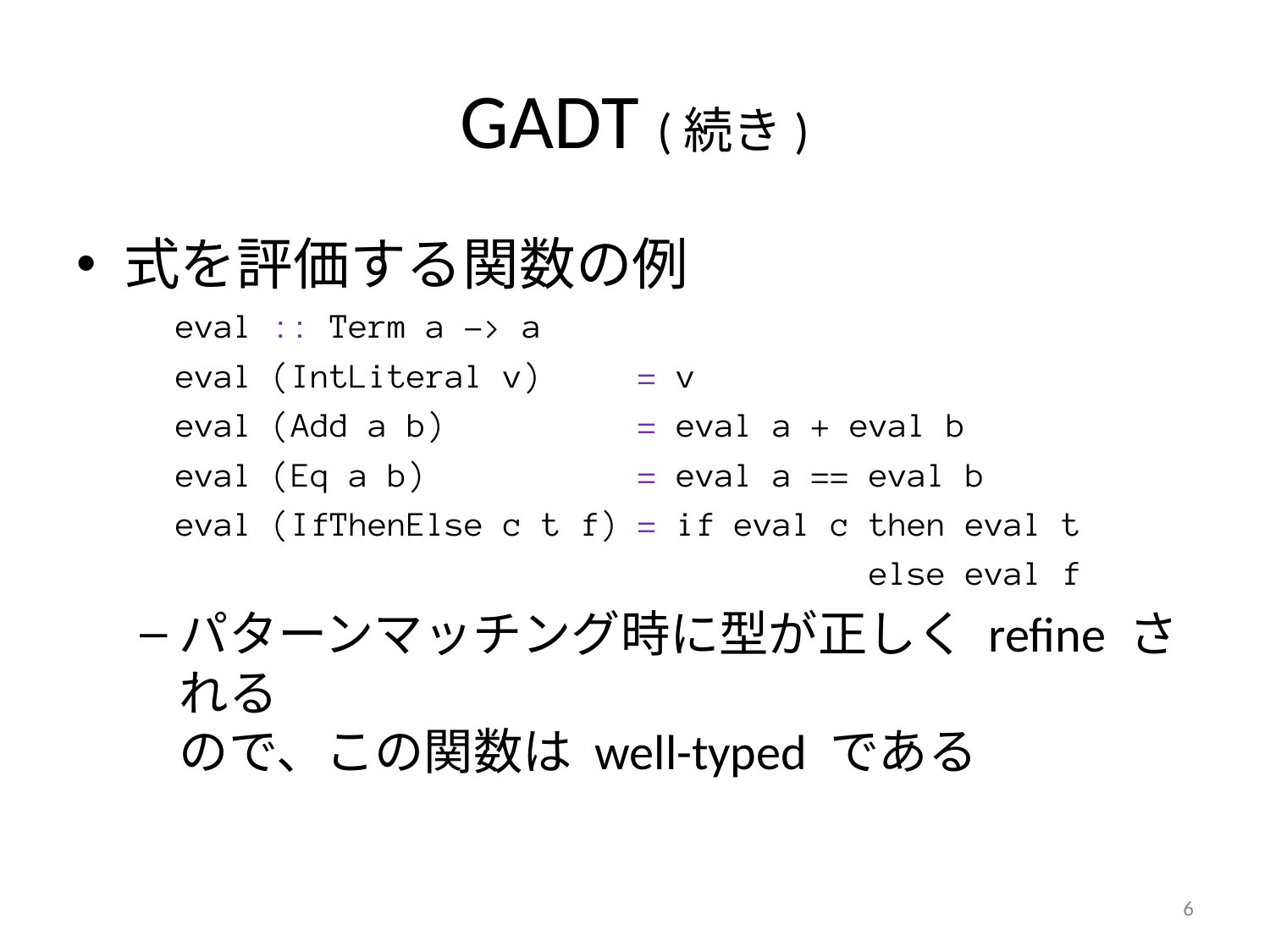

# GADT (続き)
式を評価する関数の例
eval :: Term a -> a
eval (IntLiteral v)     = v
eval (Add a b)          = eval a + eval b
eval (Eq a b)           = eval a == eval b
eval (IfThenElse c t f) = if eval c then eval t
                                    else eval f
パターンマッチング時に型が正しく refine される
ので、この関数は well-typed である
6